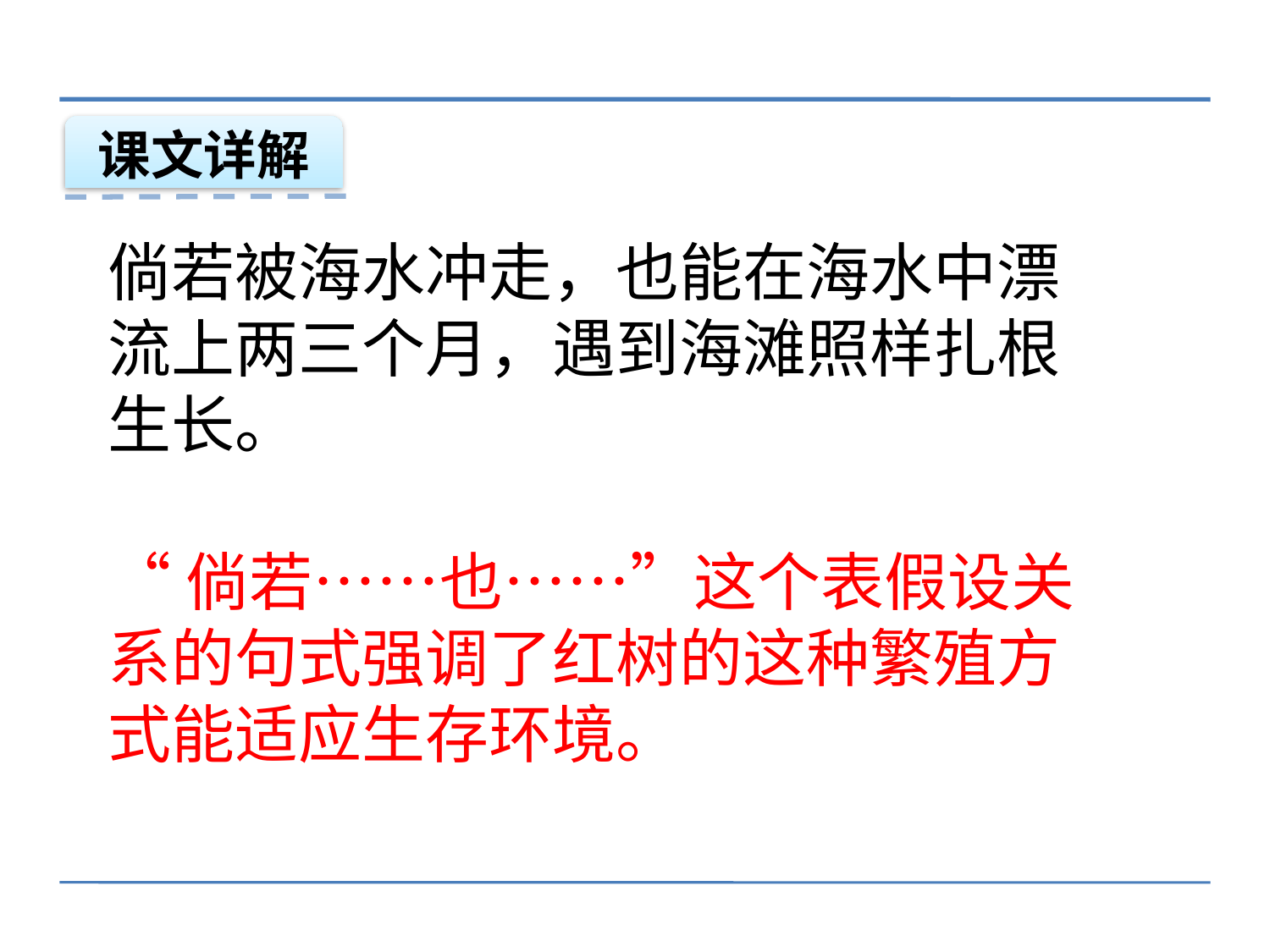

课文详解
倘若被海水冲走，也能在海水中漂流上两三个月，遇到海滩照样扎根生长。
“倘若……也……”这个表假设关系的句式强调了红树的这种繁殖方式能适应生存环境。